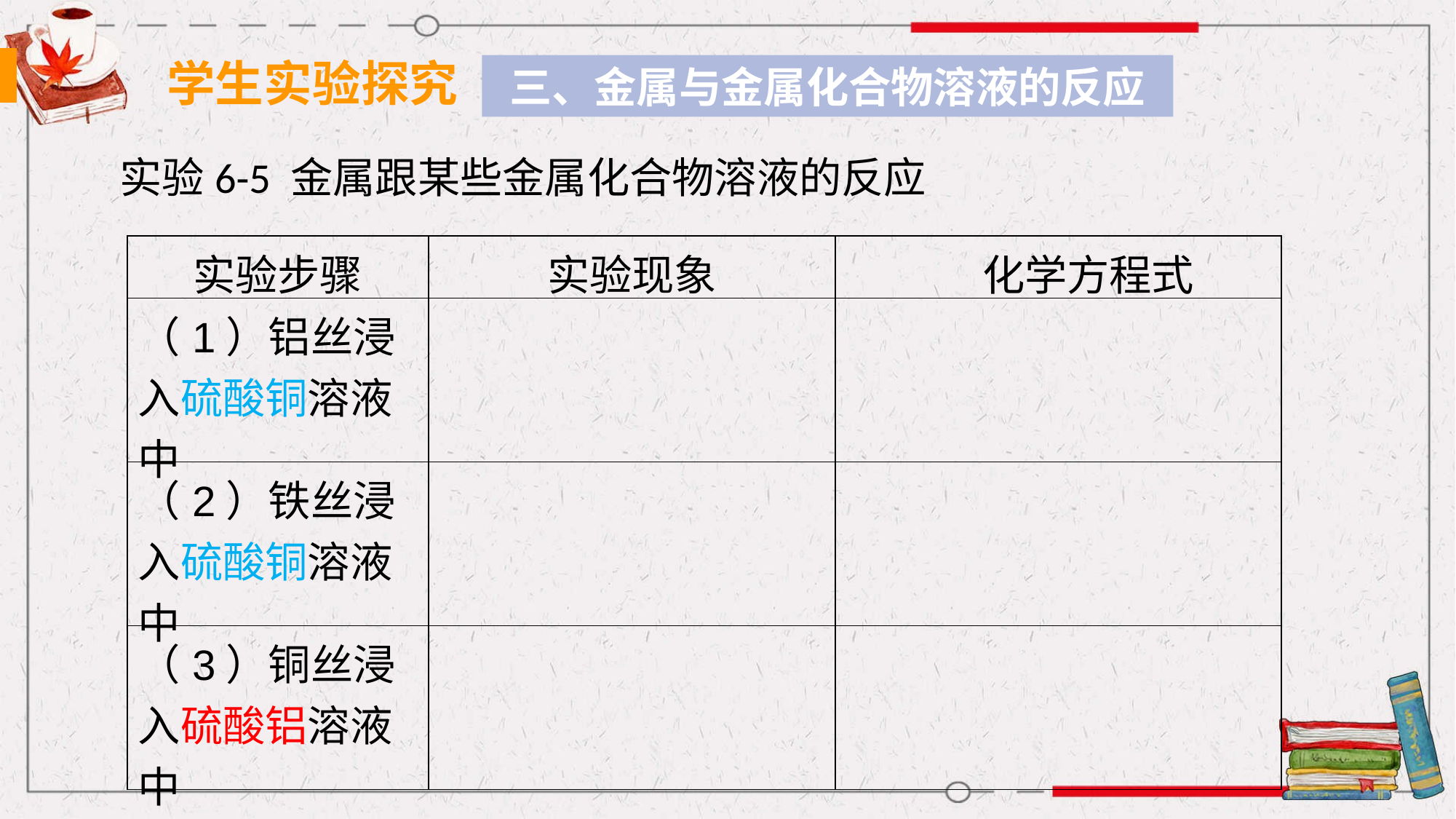

学生实验探究
三、金属与金属化合物溶液的反应
实验6-5 金属跟某些金属化合物溶液的反应
| 实验步骤 | 实验现象 | 化学方程式 |
| --- | --- | --- |
| （1）铝丝浸入硫酸铜溶液中 |  |  |
| （2）铁丝浸入硫酸铜溶液中 |  |  |
| （3）铜丝浸入硫酸铝溶液中 |  |  |